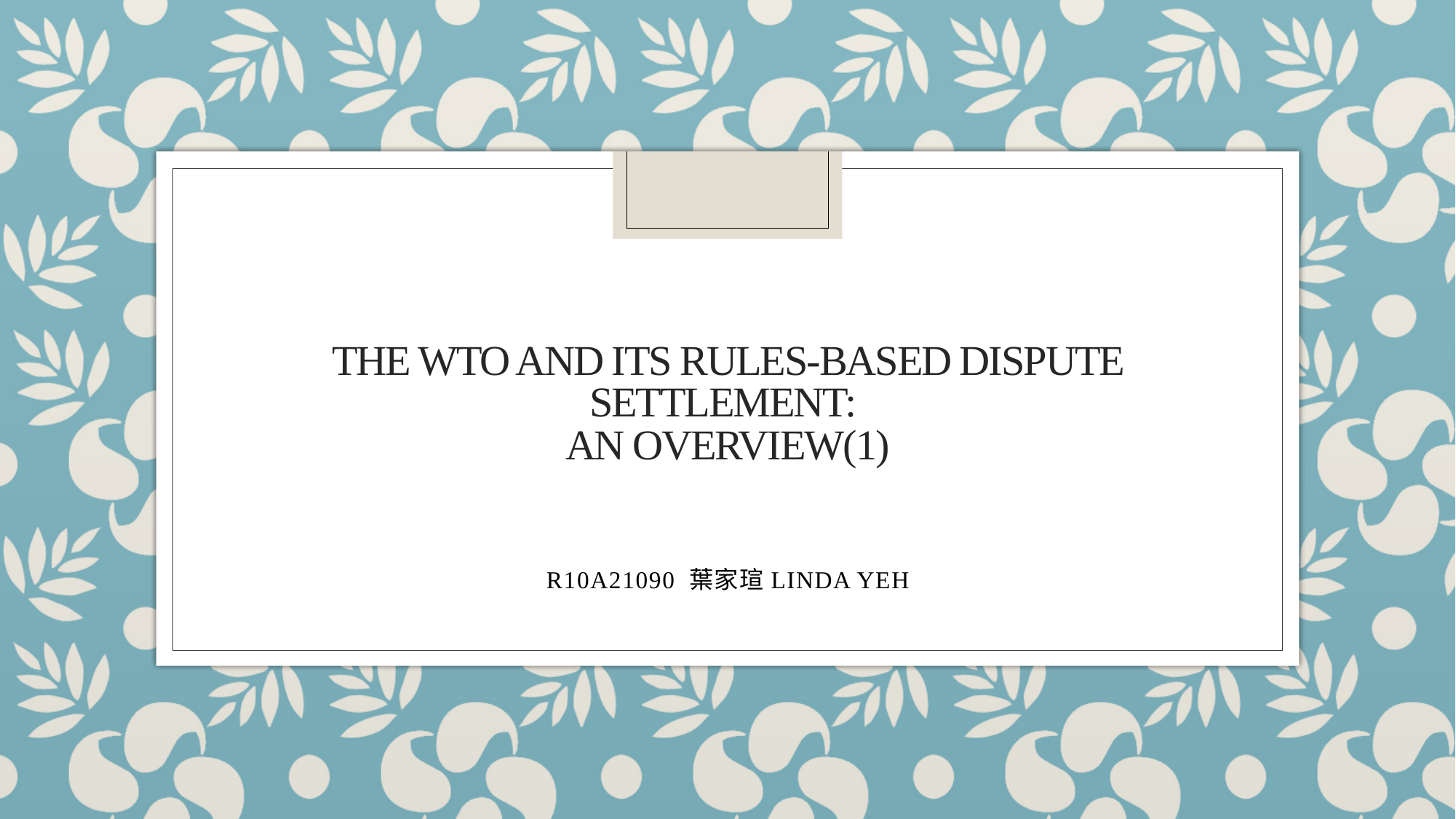

# The WTO and Its Rules-Based Dispute Settlement: An Overview(1)
R10A21090 葉家瑄LINDA YEH